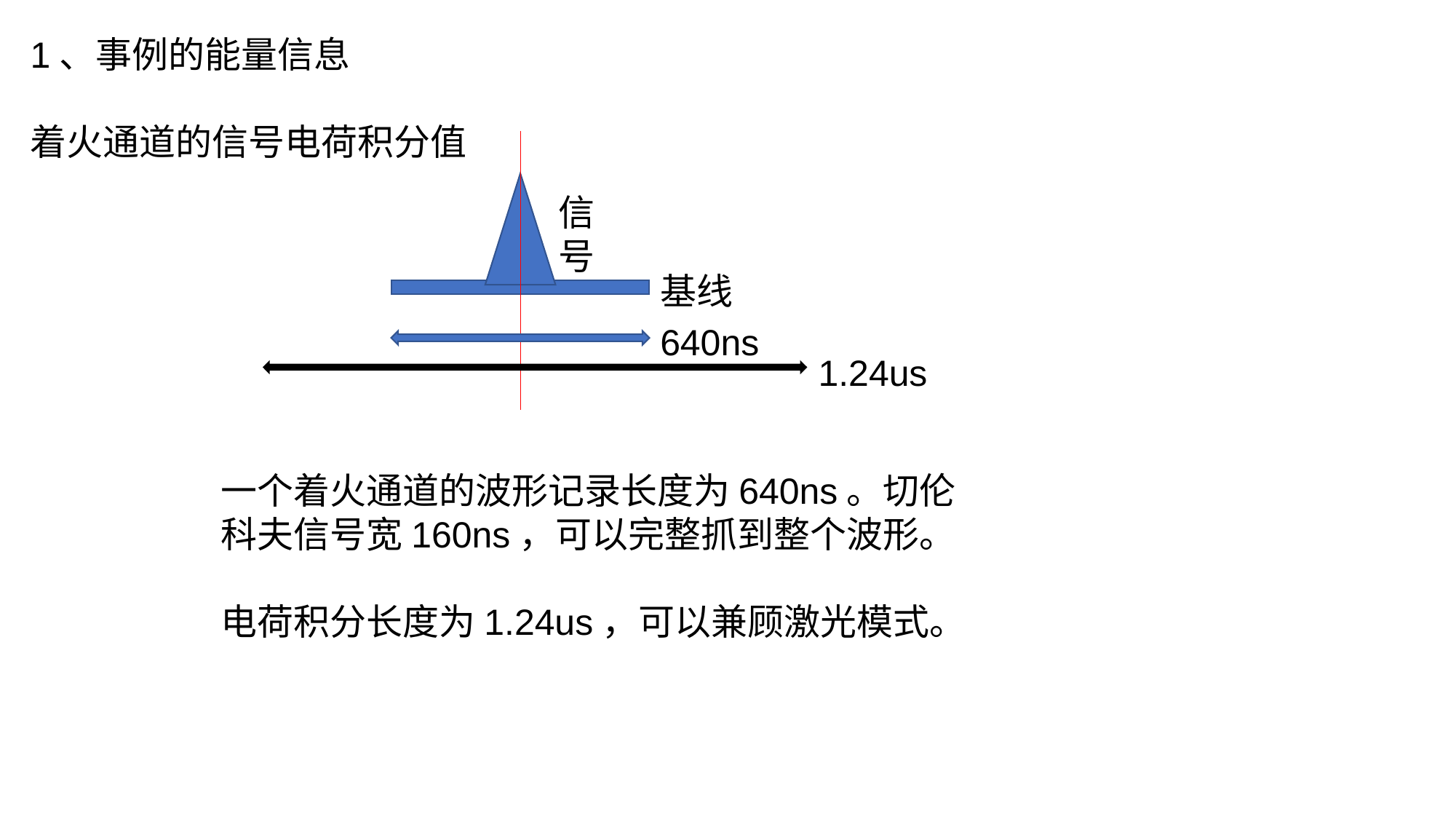

1、事例的能量信息

着火通道的信号电荷积分值

信号
基线

640ns

1.24us

一个着火通道的波形记录长度为640ns。切伦科夫信号宽160ns，可以完整抓到整个波形。

电荷积分长度为1.24us，可以兼顾激光模式。